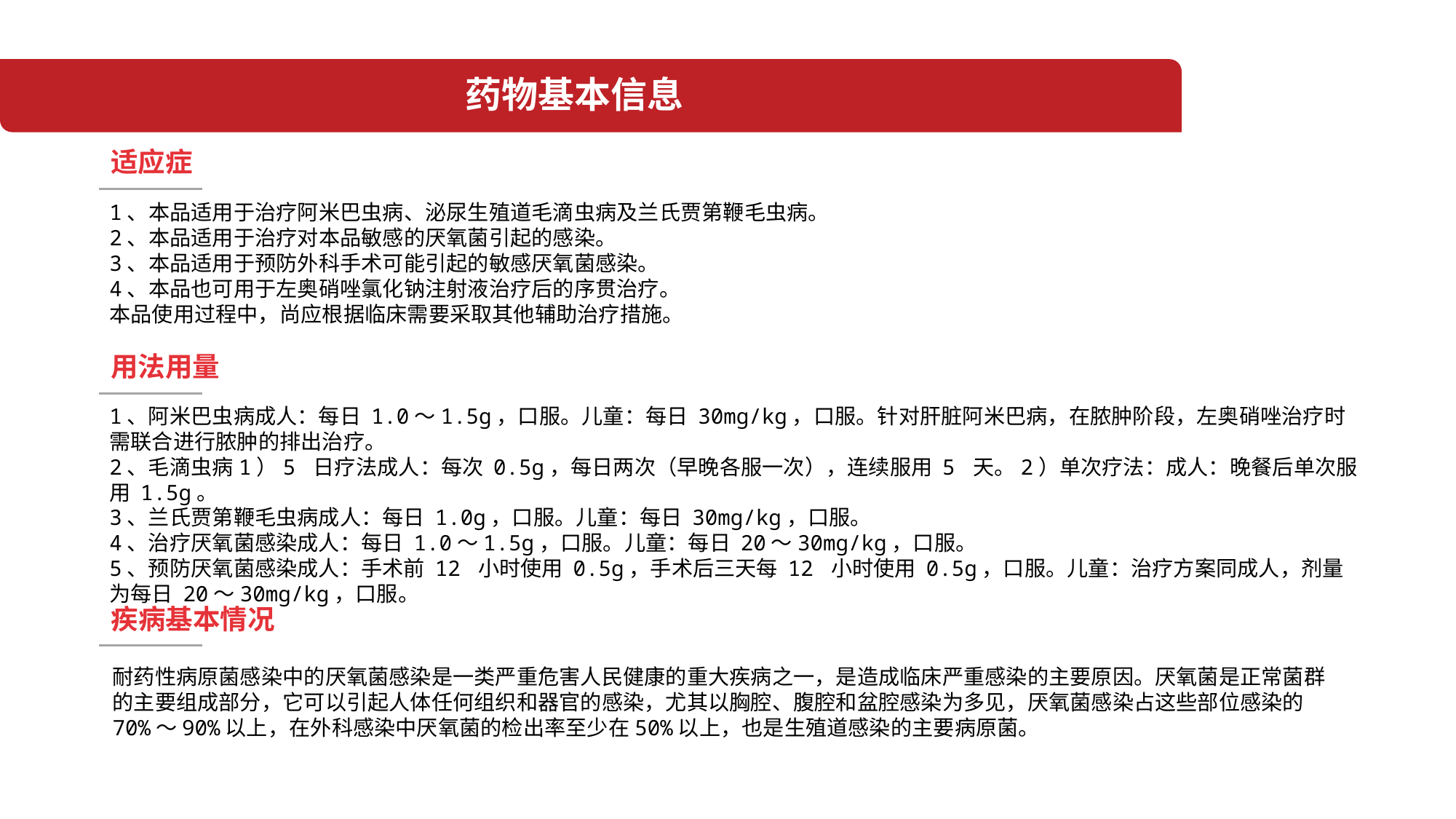

药物基本信息
适应症
1、本品适用于治疗阿米巴虫病、泌尿生殖道毛滴虫病及兰氏贾第鞭毛虫病。
2、本品适用于治疗对本品敏感的厌氧菌引起的感染。
3、本品适用于预防外科手术可能引起的敏感厌氧菌感染。
4、本品也可用于左奥硝唑氯化钠注射液治疗后的序贯治疗。
本品使用过程中，尚应根据临床需要采取其他辅助治疗措施。
用法用量
1、阿米巴虫病成人：每日 1.0～1.5g，口服。儿童：每日 30mg/kg，口服。针对肝脏阿米巴病，在脓肿阶段，左奥硝唑治疗时需联合进行脓肿的排出治疗。
2、毛滴虫病1）5 日疗法成人：每次 0.5g，每日两次（早晚各服一次），连续服用 5 天。2）单次疗法：成人：晚餐后单次服用 1.5g。
3、兰氏贾第鞭毛虫病成人：每日 1.0g，口服。儿童：每日 30mg/kg，口服。
4、治疗厌氧菌感染成人：每日 1.0～1.5g，口服。儿童：每日 20～30mg/kg，口服。
5、预防厌氧菌感染成人：手术前 12 小时使用 0.5g，手术后三天每 12 小时使用 0.5g，口服。儿童：治疗方案同成人，剂量为每日 20～30mg/kg，口服。

疾病基本情况
耐药性病原菌感染中的厌氧菌感染是一类严重危害人民健康的重大疾病之一，是造成临床严重感染的主要原因。厌氧菌是正常菌群的主要组成部分，它可以引起人体任何组织和器官的感染，尤其以胸腔、腹腔和盆腔感染为多见，厌氧菌感染占这些部位感染的70%～90%以上，在外科感染中厌氧菌的检出率至少在50%以上，也是生殖道感染的主要病原菌。